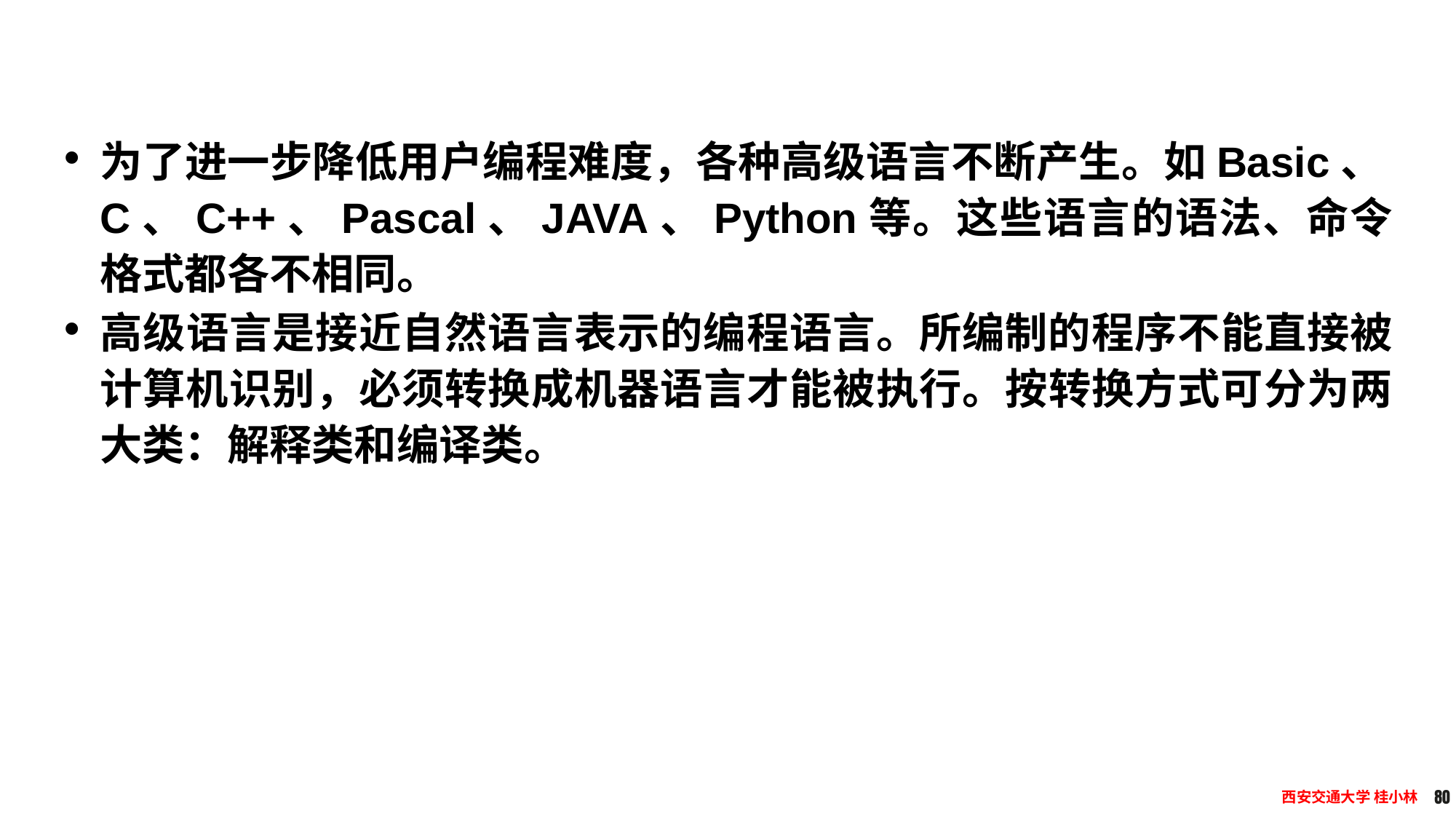

#
为了进一步降低用户编程难度，各种高级语言不断产生。如Basic、C、C++、Pascal、JAVA、Python等。这些语言的语法、命令格式都各不相同。
高级语言是接近自然语言表示的编程语言。所编制的程序不能直接被计算机识别，必须转换成机器语言才能被执行。按转换方式可分为两大类：解释类和编译类。